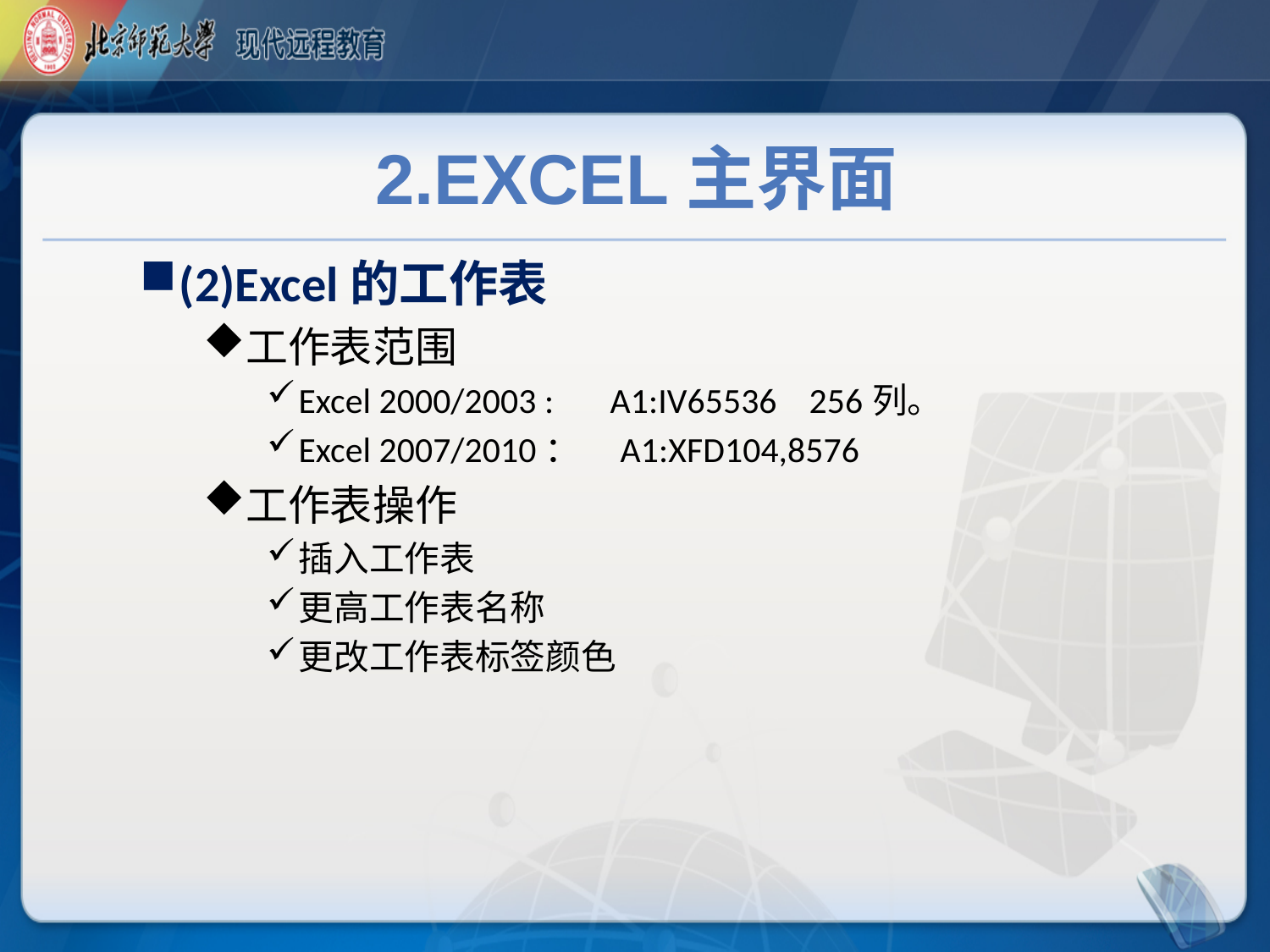

# 2.Excel主界面
(2)Excel的工作表
工作表范围
Excel 2000/2003 :       A1:IV65536    256列。
Excel 2007/2010：    A1:XFD104,8576
工作表操作
插入工作表
更高工作表名称
更改工作表标签颜色